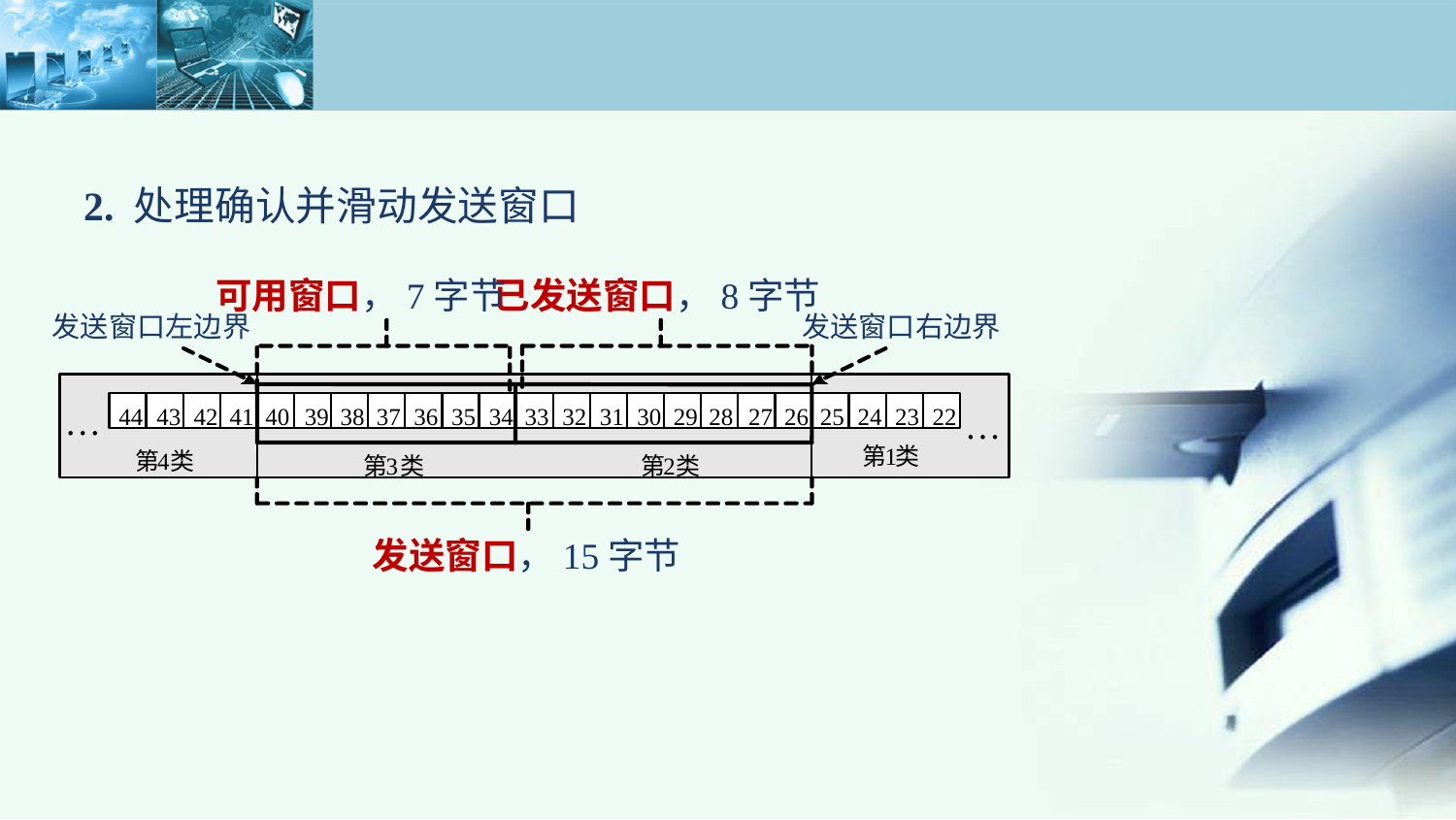

2. 处理确认并滑动发送窗口
可用窗口，7字节
已发送窗口，8字节

发送窗口左边界
发送窗口右边界

…
44
43
42
41
40
39
38
37
36
35
34
33
32
31
30
29
28
27
26
25
24
23
22
…
第
1
类

第
4
类
第
3
类
第
2
类

发送窗口，15字节